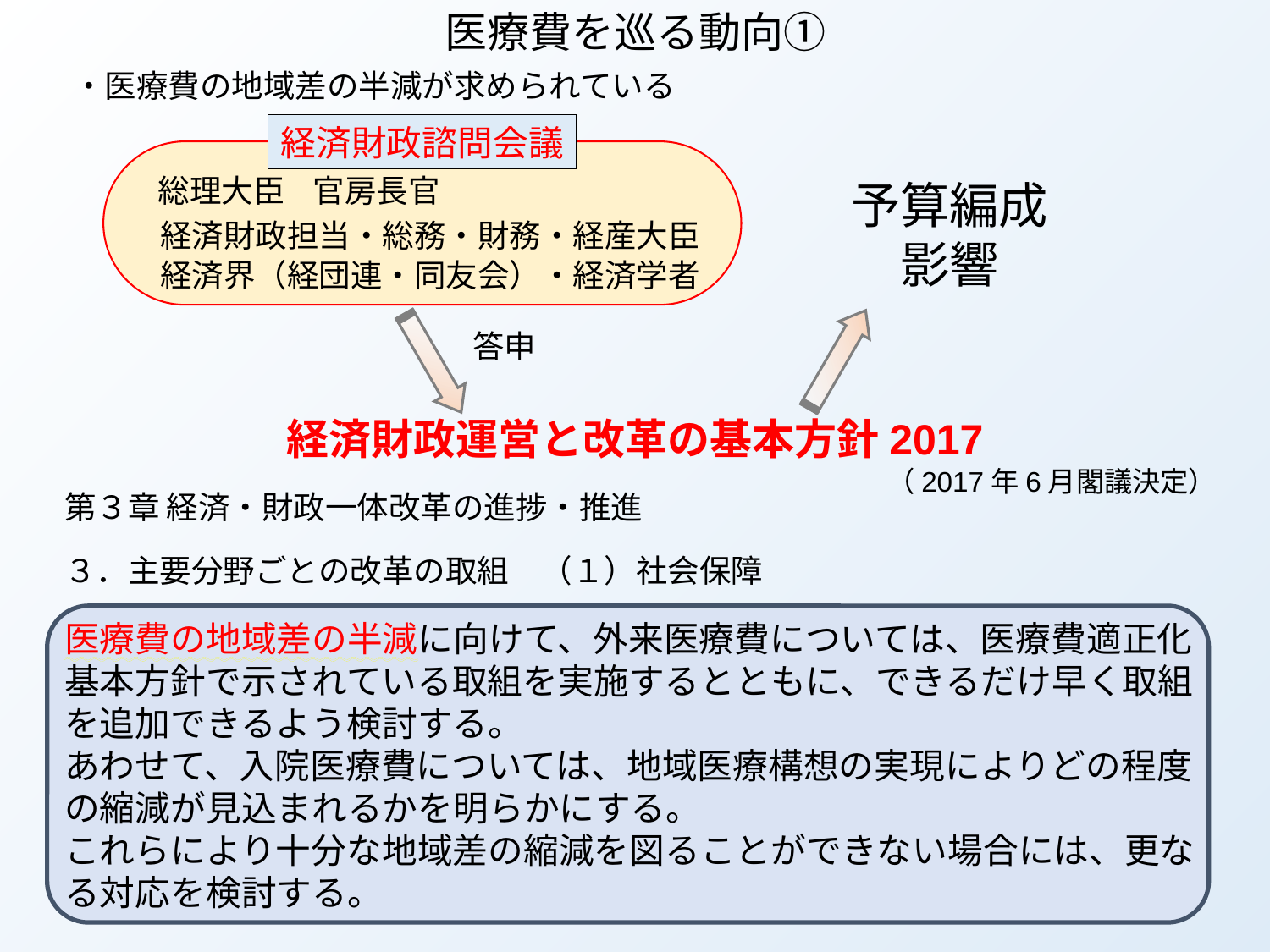

医療費を巡る動向①
・医療費の地域差の半減が求められている
経済財政諮問会議

総理大臣
官房長官
予算編成
　影響
経済財政担当・総務・財務・経産大臣
経済界（経団連・同友会）・経済学者
答申

経済財政運営と改革の基本方針2017
（2017年6月閣議決定）
第３章 経済・財政一体改革の進捗・推進
３．主要分野ごとの改革の取組　（１）社会保障

医療費の地域差の半減に向けて、外来医療費については、医療費適正化基本方針で示されている取組を実施するとともに、できるだけ早く取組を追加できるよう検討する。
あわせて、入院医療費については、地域医療構想の実現によりどの程度の縮減が見込まれるかを明らかにする。
これらにより十分な地域差の縮減を図ることができない場合には、更なる対応を検討する。